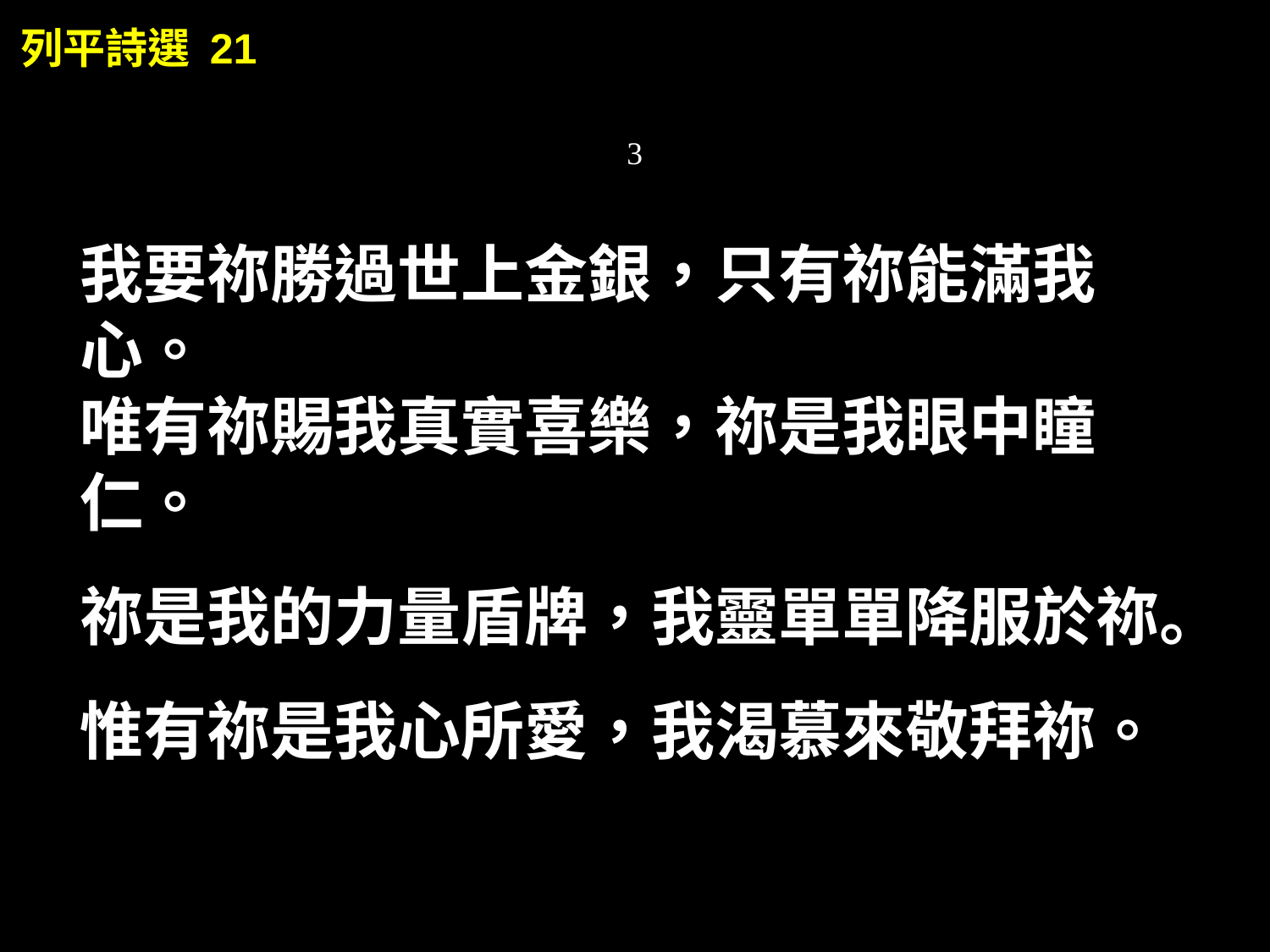

列平詩選 21
3
我要祢勝過世上金銀，只有祢能滿我心。
唯有祢賜我真實喜樂，祢是我眼中瞳仁。
祢是我的力量盾牌，我靈單單降服於祢。
惟有祢是我心所愛，我渴慕來敬拜祢。